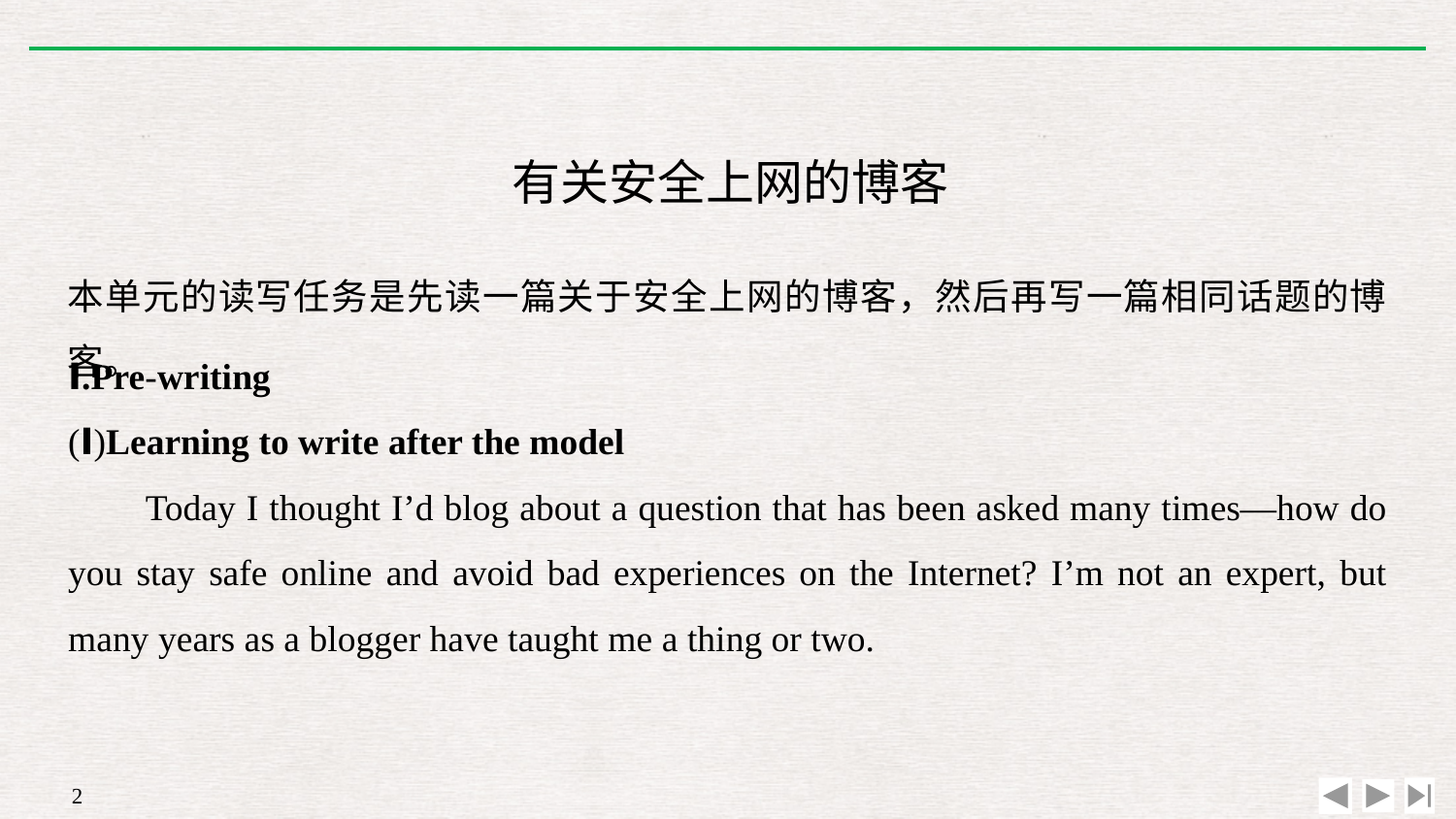

有关安全上网的博客
本单元的读写任务是先读一篇关于安全上网的博客，然后再写一篇相同话题的博客。
Ⅰ.Pre-writing
(Ⅰ)Learning to write after the model
Today I thought I’d blog about a question that has been asked many times—how do you stay safe online and avoid bad experiences on the Internet? I’m not an expert, but many years as a blogger have taught me a thing or two.